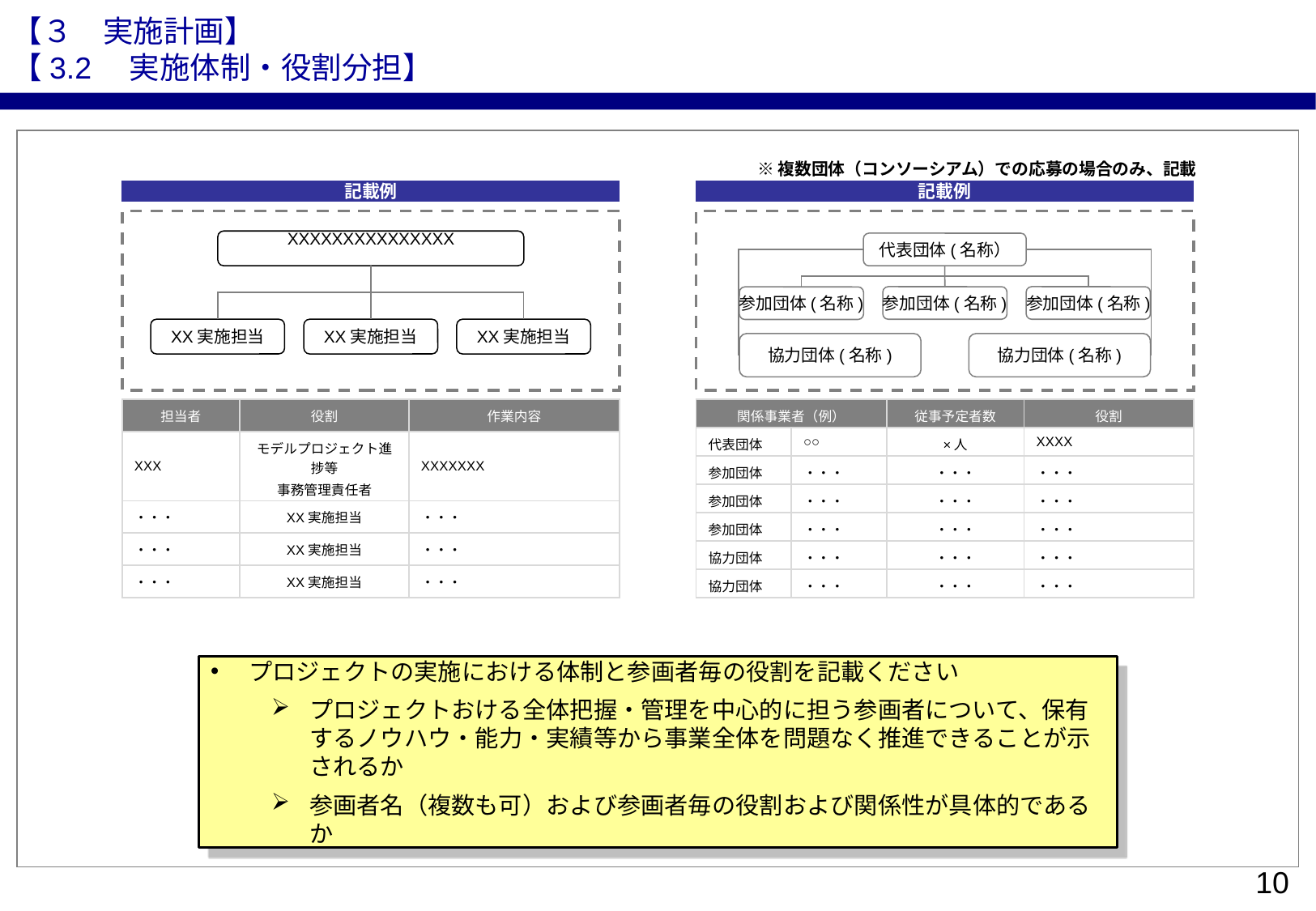

【３　実施計画】
【3.2　実施体制・役割分担】

※複数団体（コンソーシアム）での応募の場合のみ、記載必須
記載例
記載例

XXXXXXXXXXXXXXX

XX実施担当
XX実施担当
XX実施担当
代表団体(名称）
参加団体(名称)
参加団体(名称)
参加団体(名称)
協力団体(名称)
協力団体(名称)
| 担当者 | 役割 | 作業内容 |
| --- | --- | --- |
| XXX | モデルプロジェクト進捗等 事務管理責任者 | XXXXXXX |
| ・・・ | XX実施担当 | ・・・ |
| ・・・ | XX実施担当 | ・・・ |
| ・・・ | XX実施担当 | ・・・ |
| 関係事業者（例） |  | 従事予定者数 | 役割 |
| --- | --- | --- | --- |
| 代表団体 | ○○ | ×人 | XXXX |
| 参加団体 | ・・・ | ・・・ | ・・・ |
| 参加団体 | ・・・ | ・・・ | ・・・ |
| 参加団体 | ・・・ | ・・・ | ・・・ |
| 協力団体 | ・・・ | ・・・ | ・・・ |
| 協力団体 | ・・・ | ・・・ | ・・・ |
プロジェクトの実施における体制と参画者毎の役割を記載ください
プロジェクトおける全体把握・管理を中心的に担う参画者について、保有するノウハウ・能力・実績等から事業全体を問題なく推進できることが示されるか
参画者名（複数も可）および参画者毎の役割および関係性が具体的であるか